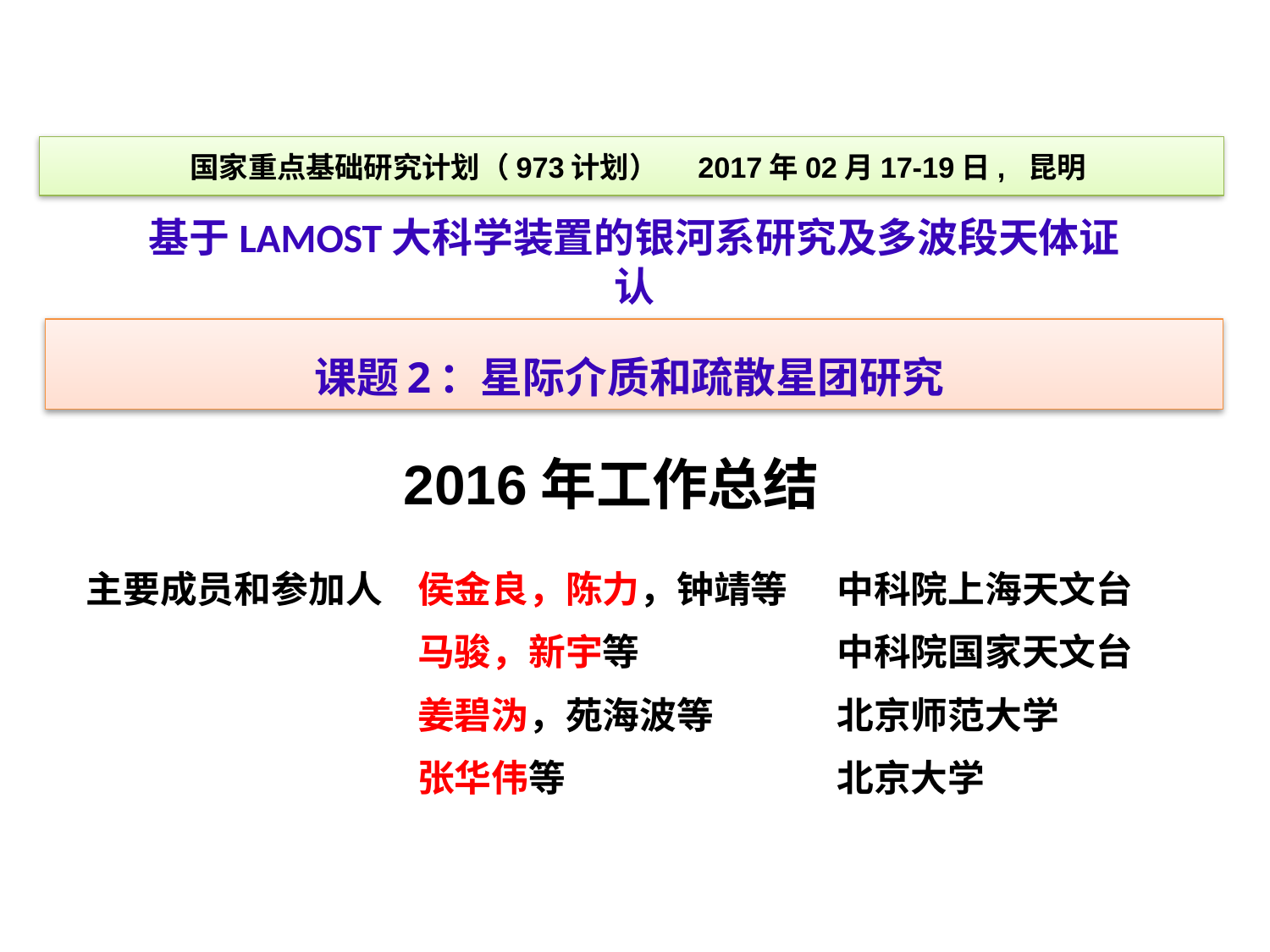

国家重点基础研究计划（973计划）     2017年02月17-19日,  昆明
# 基于LAMOST大科学装置的银河系研究及多波段天体证认
课题2：星际介质和疏散星团研究
2016年工作总结
| 主要成员和参加人 | 侯金良，陈力，钟靖等 | 中科院上海天文台 |
| --- | --- | --- |
|  | 马骏，新宇等 | 中科院国家天文台 |
|  | 姜碧沩，苑海波等 | 北京师范大学 |
|  | 张华伟等 | 北京大学 |